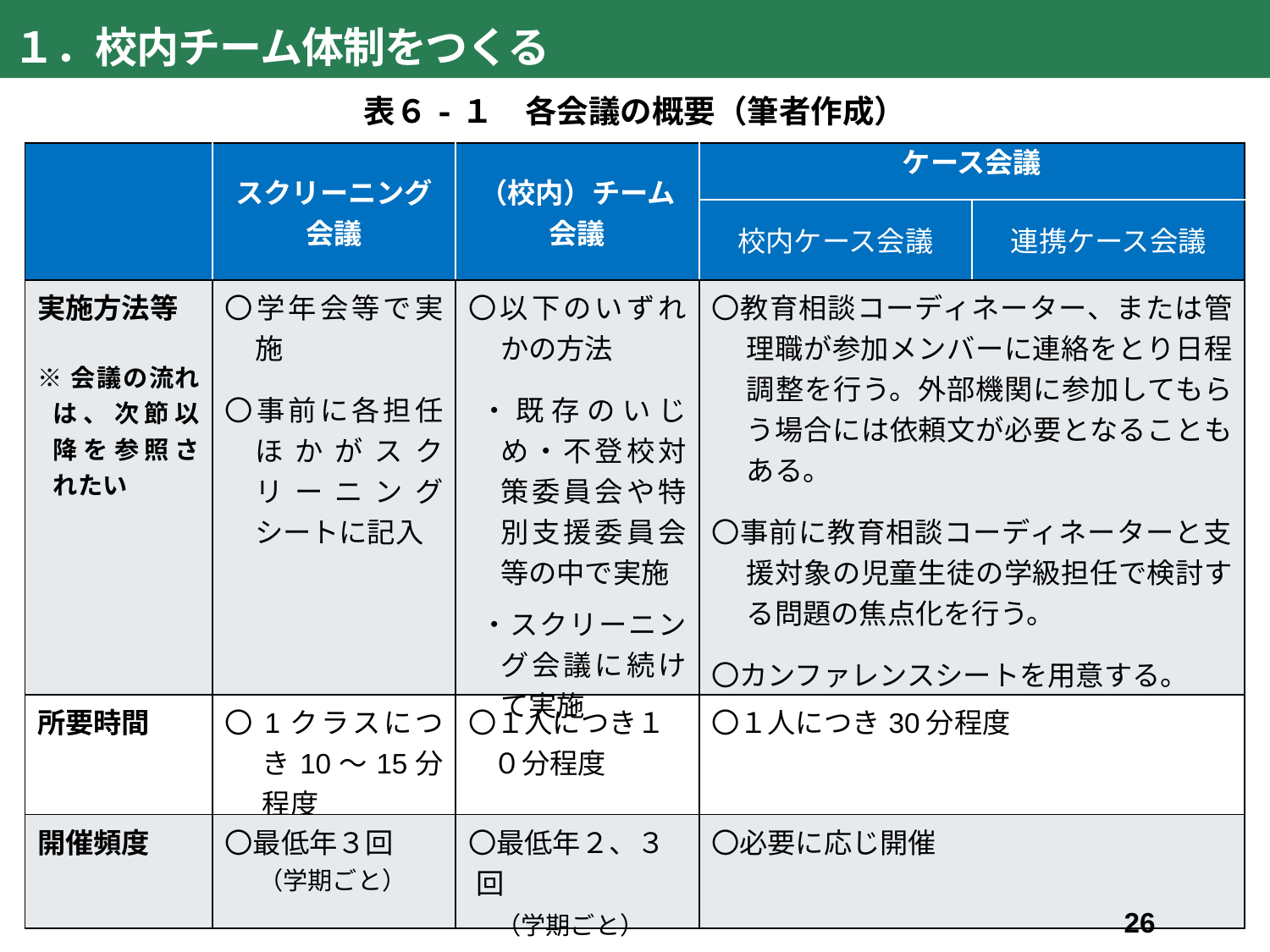

１．校内チーム体制をつくる
表６-１　各会議の概要（筆者作成）
|  | スクリーニング 会議 | （校内）チーム会議 | ケース会議 |  |
| --- | --- | --- | --- | --- |
|  |  |  | 校内ケース会議 | 連携ケース会議 |
| 実施方法等   ※会議の流れは、次節以降を参照されたい | 〇学年会等で実施 〇事前に各担任ほかがスクリーニングシートに記入 | 〇以下のいずれかの方法 ・既存のいじめ・不登校対策委員会や特別支援委員会等の中で実施 ・スクリーニング会議に続けて実施 | 〇教育相談コーディネーター、または管理職が参加メンバーに連絡をとり日程調整を行う。外部機関に参加してもらう場合には依頼文が必要となることもある。 〇事前に教育相談コーディネーターと支援対象の児童生徒の学級担任で検討する問題の焦点化を行う。 〇カンファレンスシートを用意する。 |  |
| 所要時間 | 〇1クラスにつき10～15分程度 | 〇１人につき１０分程度 | 〇１人につき30分程度 |  |
| 開催頻度 | 〇最低年３回 　（学期ごと） | 〇最低年２、３回 　（学期ごと） | 〇必要に応じ開催 |  |
26
26